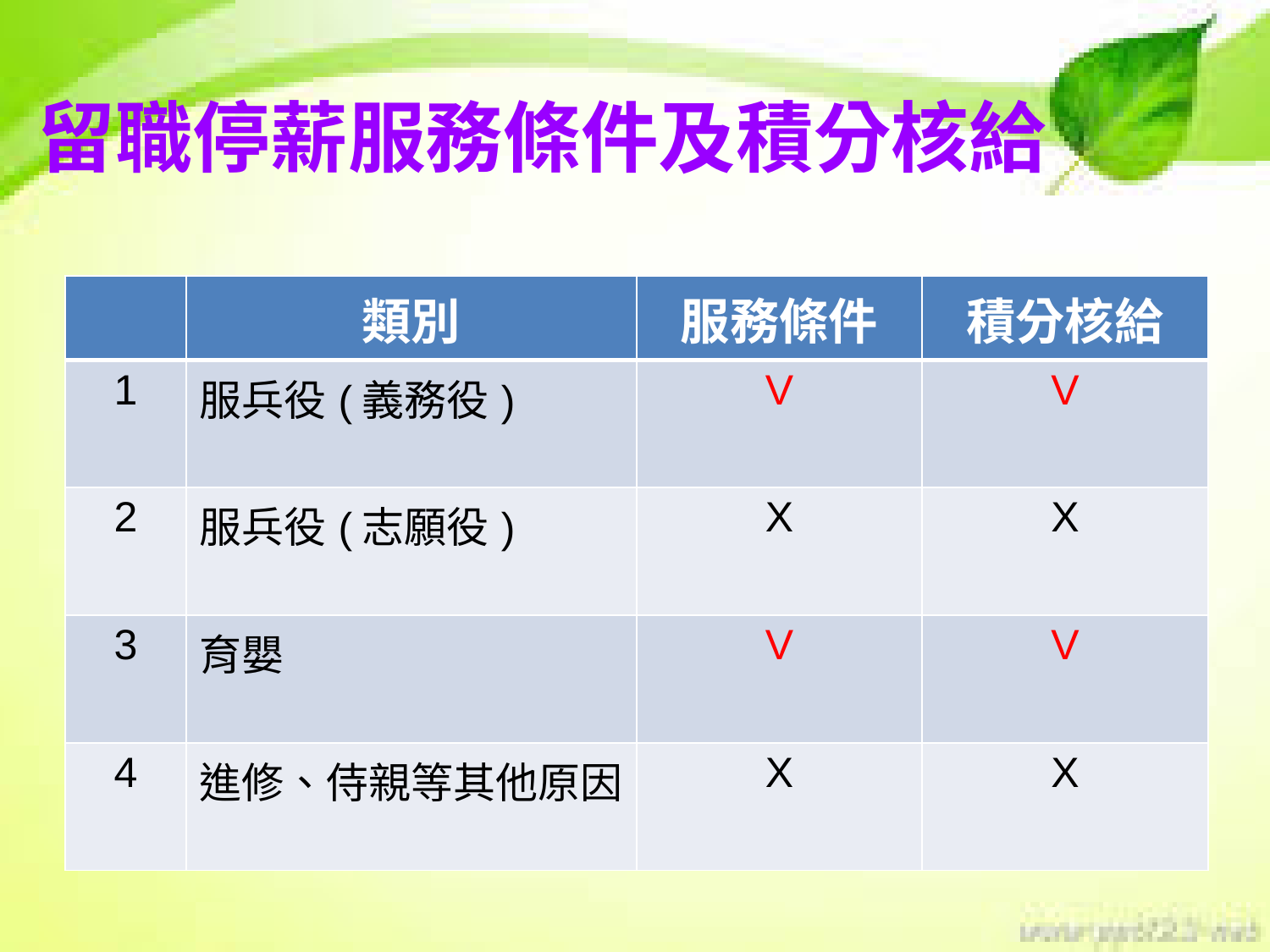

# 留職停薪服務條件及積分核給
|  | 類別 | 服務條件 | 積分核給 |
| --- | --- | --- | --- |
| 1 | 服兵役(義務役) | V | V |
| 2 | 服兵役(志願役) | X | X |
| 3 | 育嬰 | V | V |
| 4 | 進修、侍親等其他原因 | X | X |